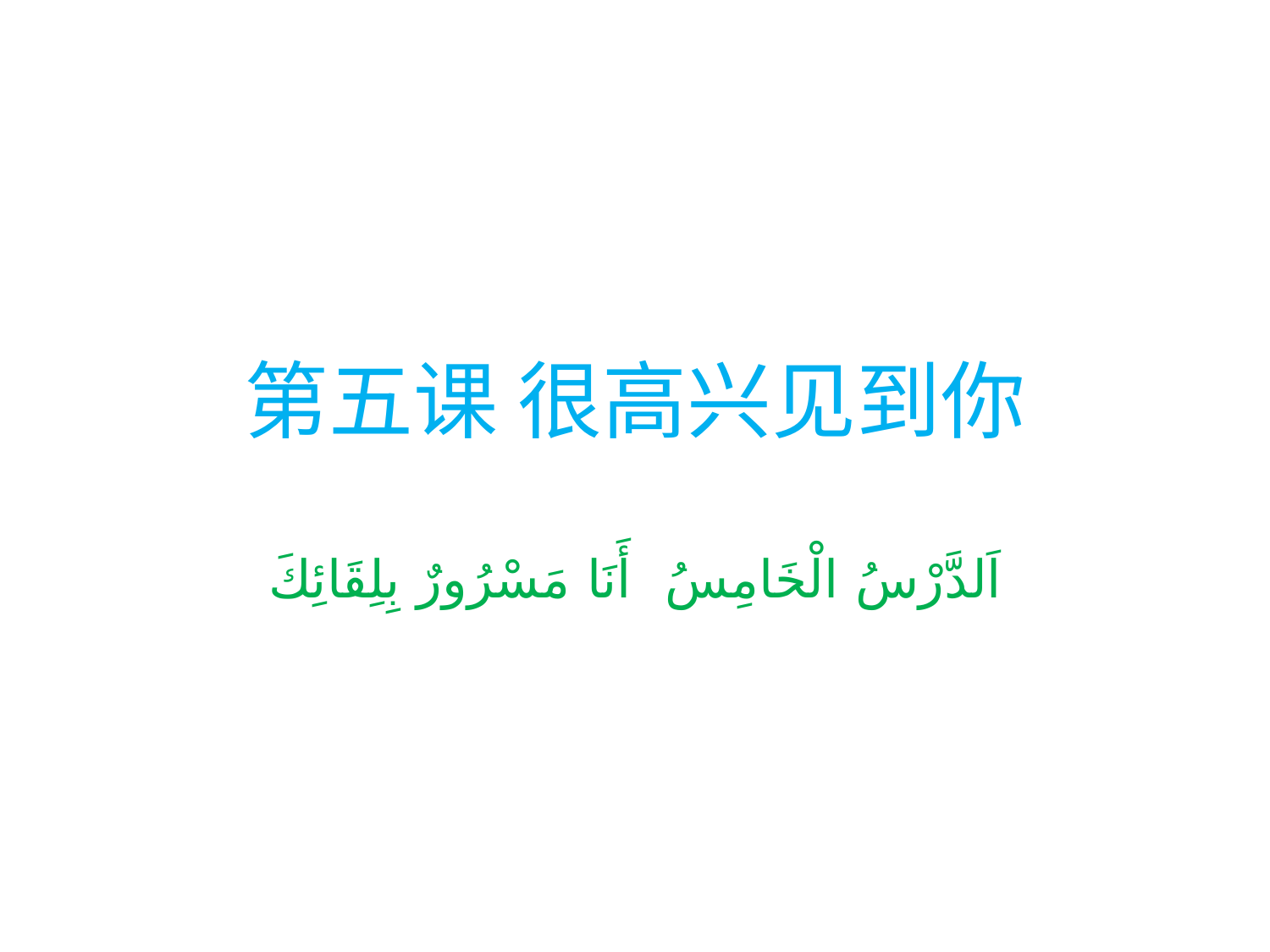

# 第五课 很高兴见到你
اَلدَّرْسُ الْخَامِسُ  أَنَا مَسْرُورٌ بِلِقَائِكَ